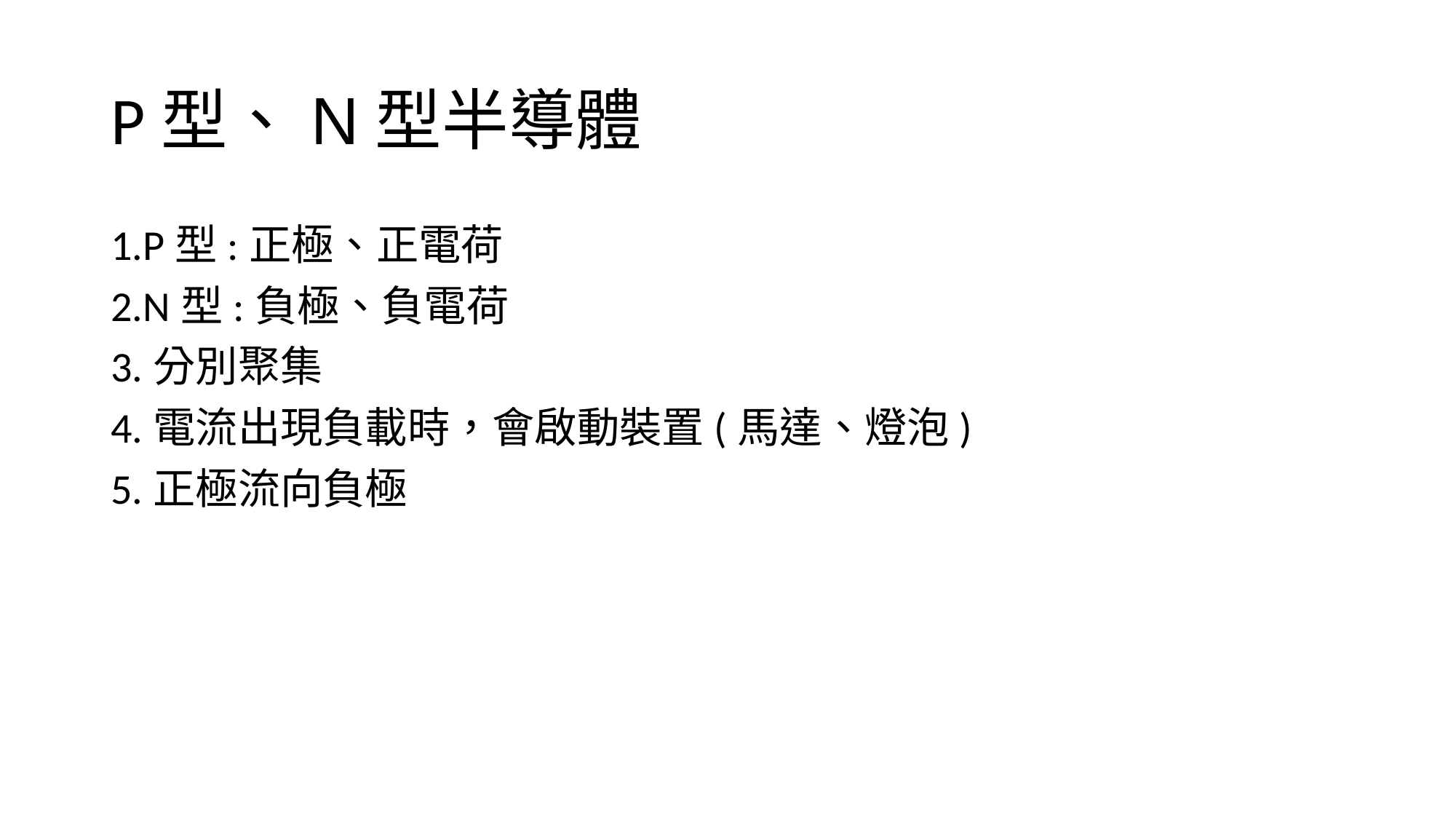

# P型、N型半導體
1.P型:正極、正電荷
2.N型:負極、負電荷
3.分別聚集
4.電流出現負載時，會啟動裝置(馬達、燈泡)
5.正極流向負極